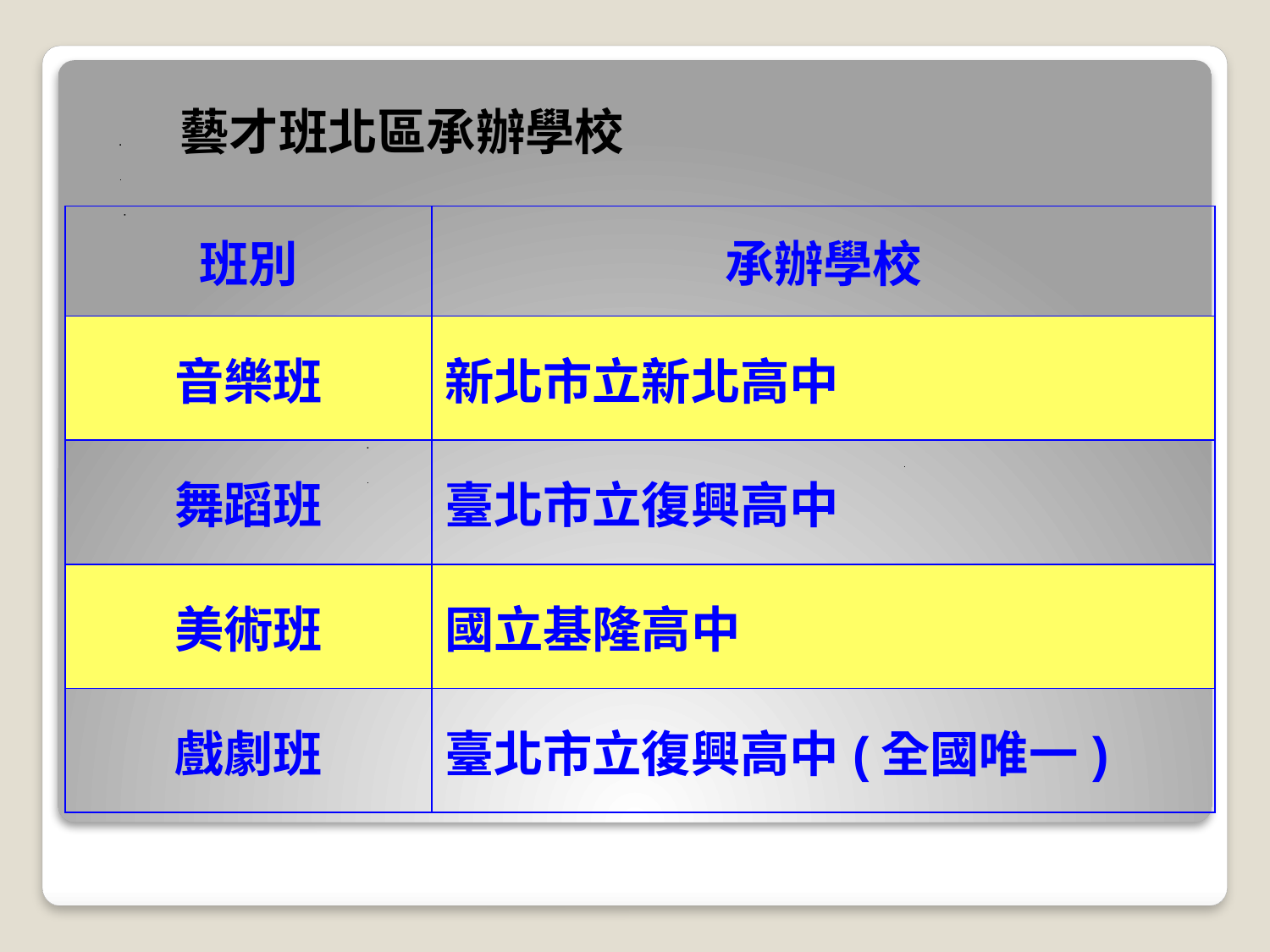

藝才班北區承辦學校

| 班別 | 承辦學校 |
| --- | --- |
| 音樂班 | 新北市立新北高中 |
| 舞蹈班 | 臺北市立復興高中 |
| 美術班 | 國立基隆高中 |
| 戲劇班 | 臺北市立復興高中(全國唯一) |